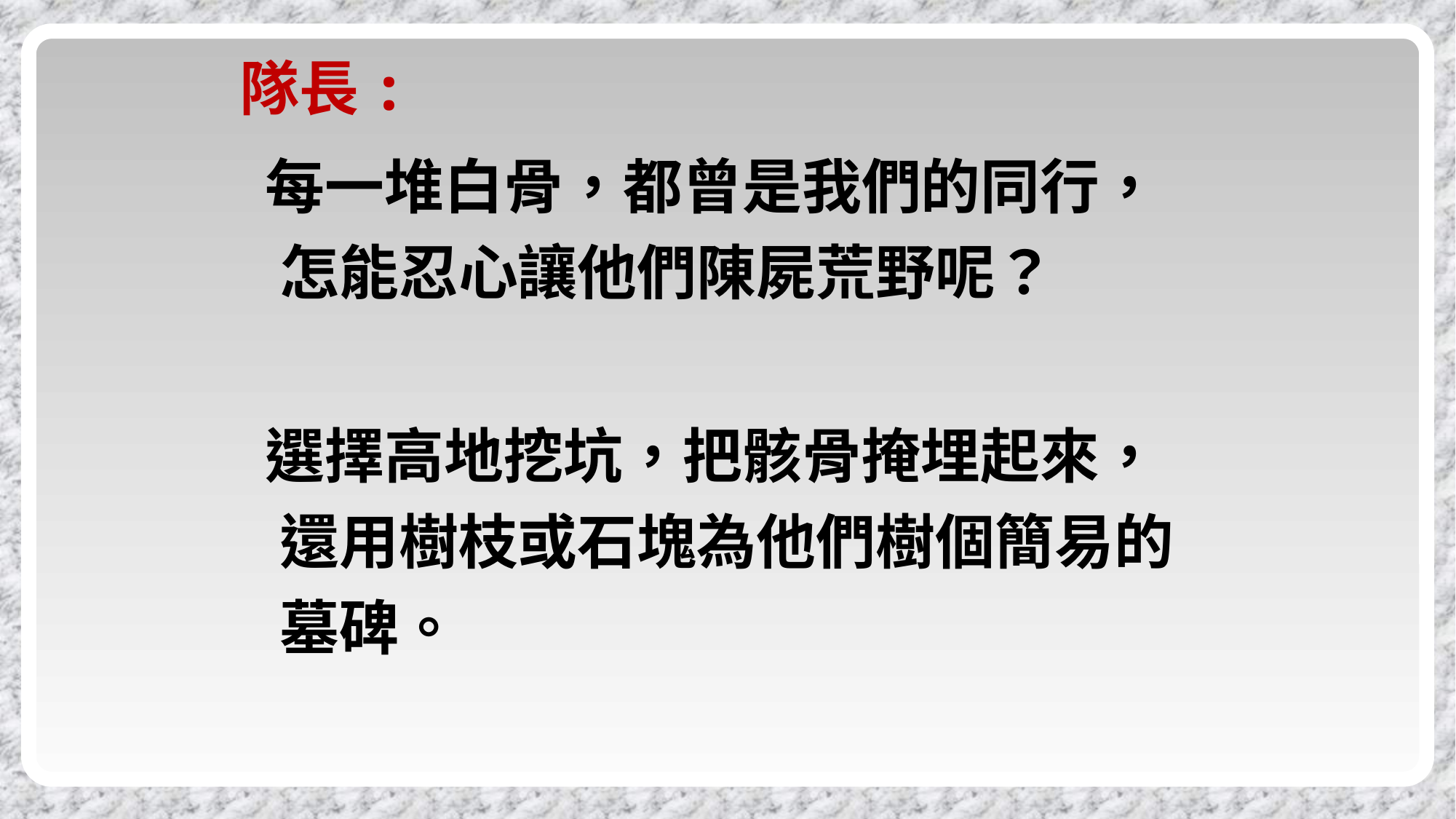

隊長:
 每一堆白骨，都曾是我們的同行，怎能忍心讓他們陳屍荒野呢？
 選擇高地挖坑，把骸骨掩埋起來，還用樹枝或石塊為他們樹個簡易的墓碑。